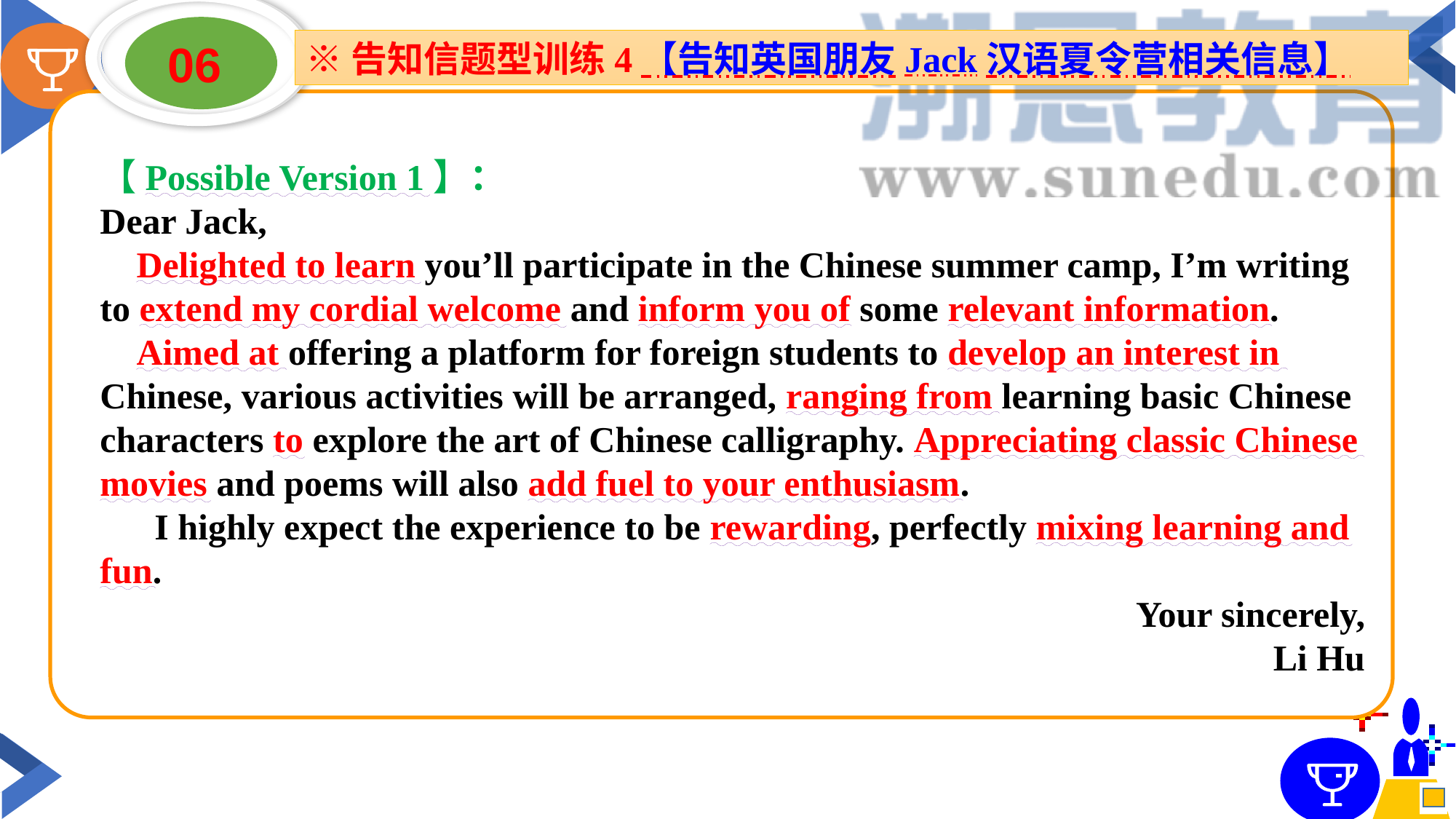

06
※告知信题型训练4【告知英国朋友Jack汉语夏令营相关信息】
【Possible Version 1】：
Dear Jack,
    Delighted to learn you’ll participate in the Chinese summer camp, I’m writing to extend my cordial welcome and inform you of some relevant information.
    Aimed at offering a platform for foreign students to develop an interest in Chinese, various activities will be arranged, ranging from learning basic Chinese characters to explore the art of Chinese calligraphy. Appreciating classic Chinese movies and poems will also add fuel to your enthusiasm.
      I highly expect the experience to be rewarding, perfectly mixing learning and fun.
Your sincerely,
Li Hu